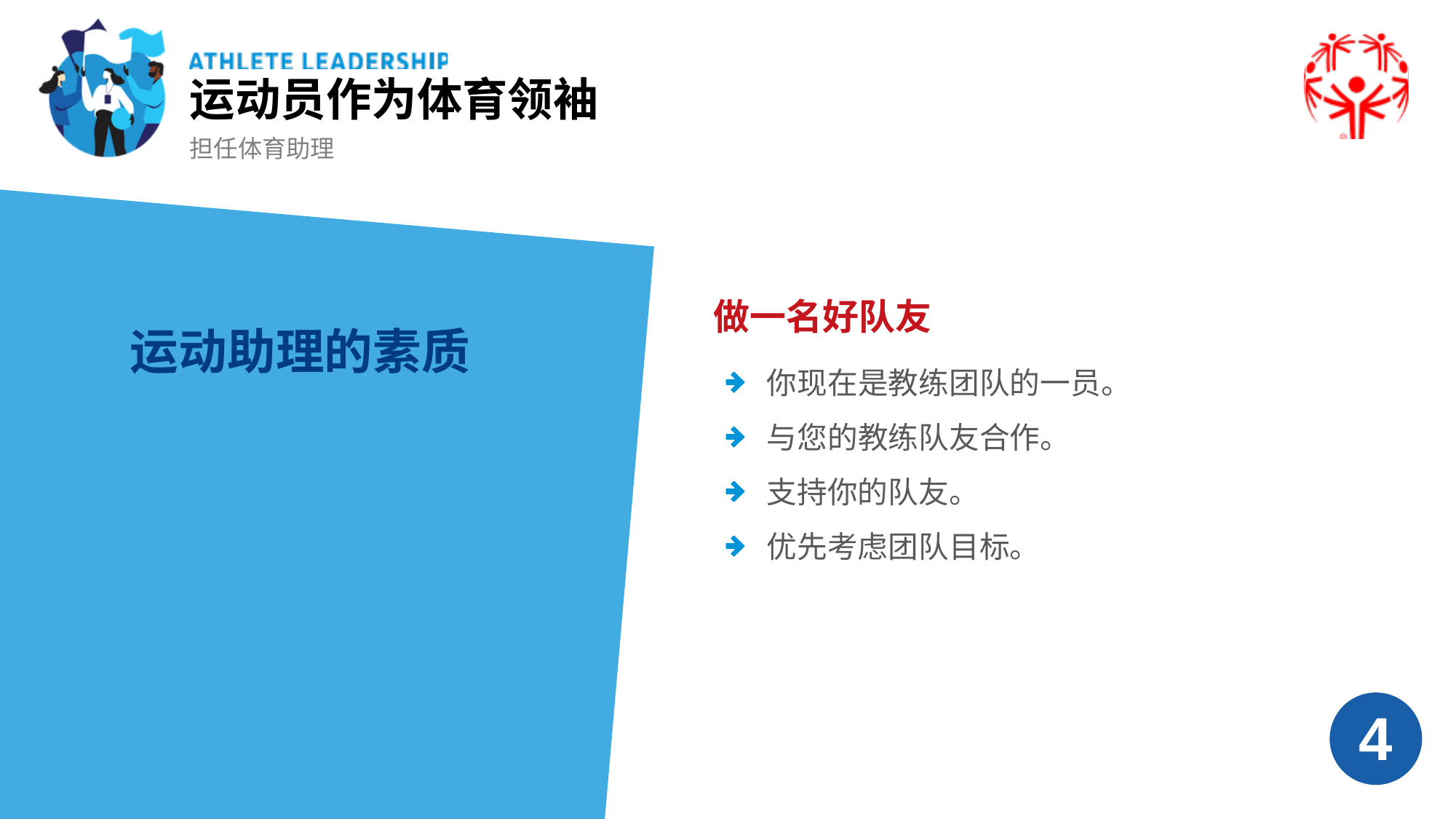

运动员作为体育领袖
担任体育助理
做一名好队友
运动助理的素质
你现在是教练团队的一员。
与您的教练队友合作。
支持你的队友。
优先考虑团队目标。

4